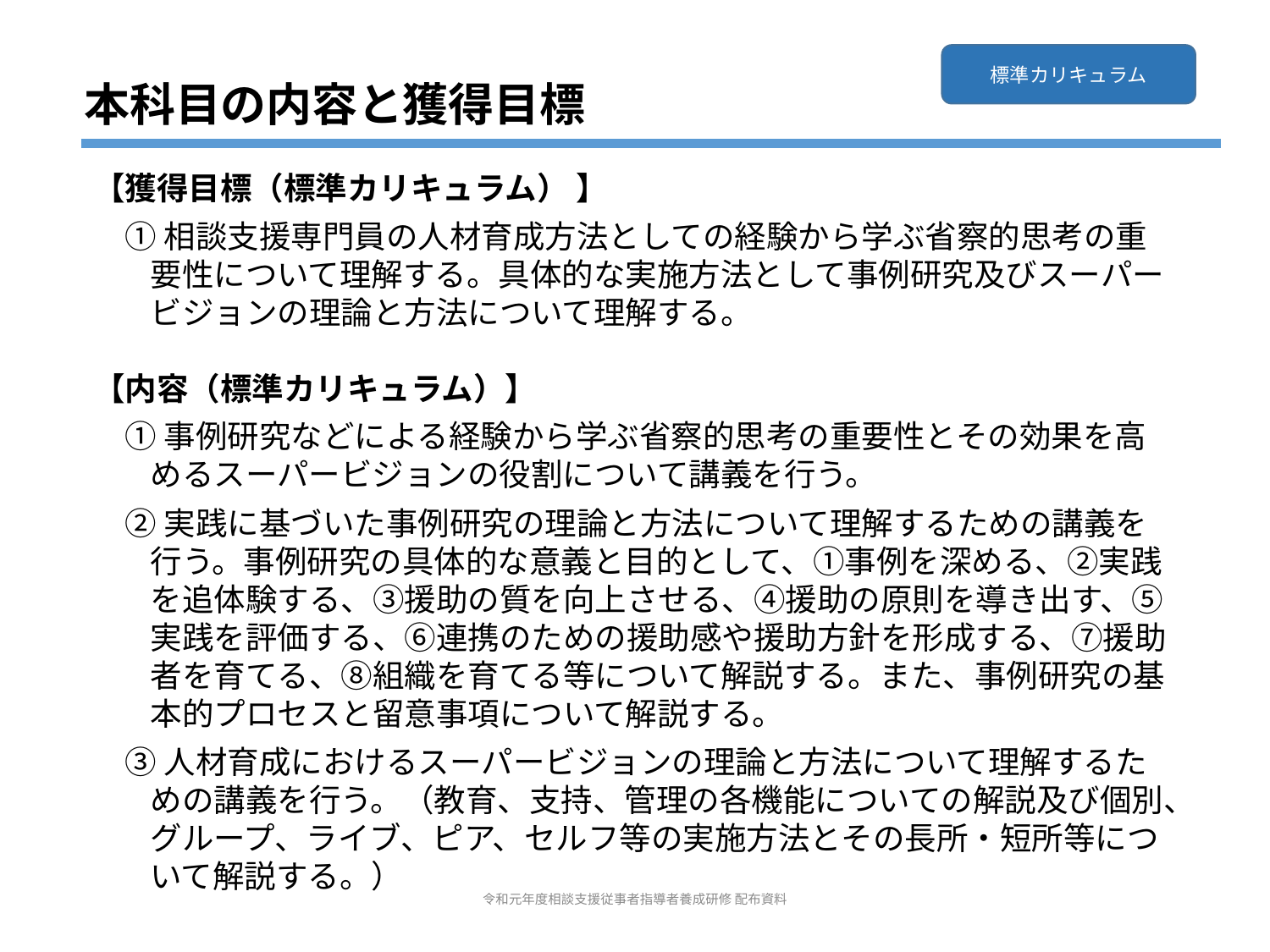

標準カリキュラム
本科目の内容と獲得目標
【獲得目標（標準カリキュラム） 】

　① 相談支援専門員の人材育成方法としての経験から学ぶ省察的思考の重要性について理解する。具体的な実施方法として事例研究及びスーパービジョンの理論と方法について理解する。

【内容（標準カリキュラム）】

　① 事例研究などによる経験から学ぶ省察的思考の重要性とその効果を高めるスーパービジョンの役割について講義を行う。

　② 実践に基づいた事例研究の理論と方法について理解するための講義を行う。事例研究の具体的な意義と目的として、①事例を深める、②実践を追体験する、③援助の質を向上させる、④援助の原則を導き出す、⑤実践を評価する、⑥連携のための援助感や援助方針を形成する、⑦援助者を育てる、⑧組織を育てる等について解説する。また、事例研究の基本的プロセスと留意事項について解説する。

　③ 人材育成におけるスーパービジョンの理論と方法について理解するための講義を行う。（教育、支持、管理の各機能についての解説及び個別、グループ、ライブ、ピア、セルフ等の実施方法とその長所・短所等について解説する。）
令和元年度相談支援従事者指導者養成研修 配布資料